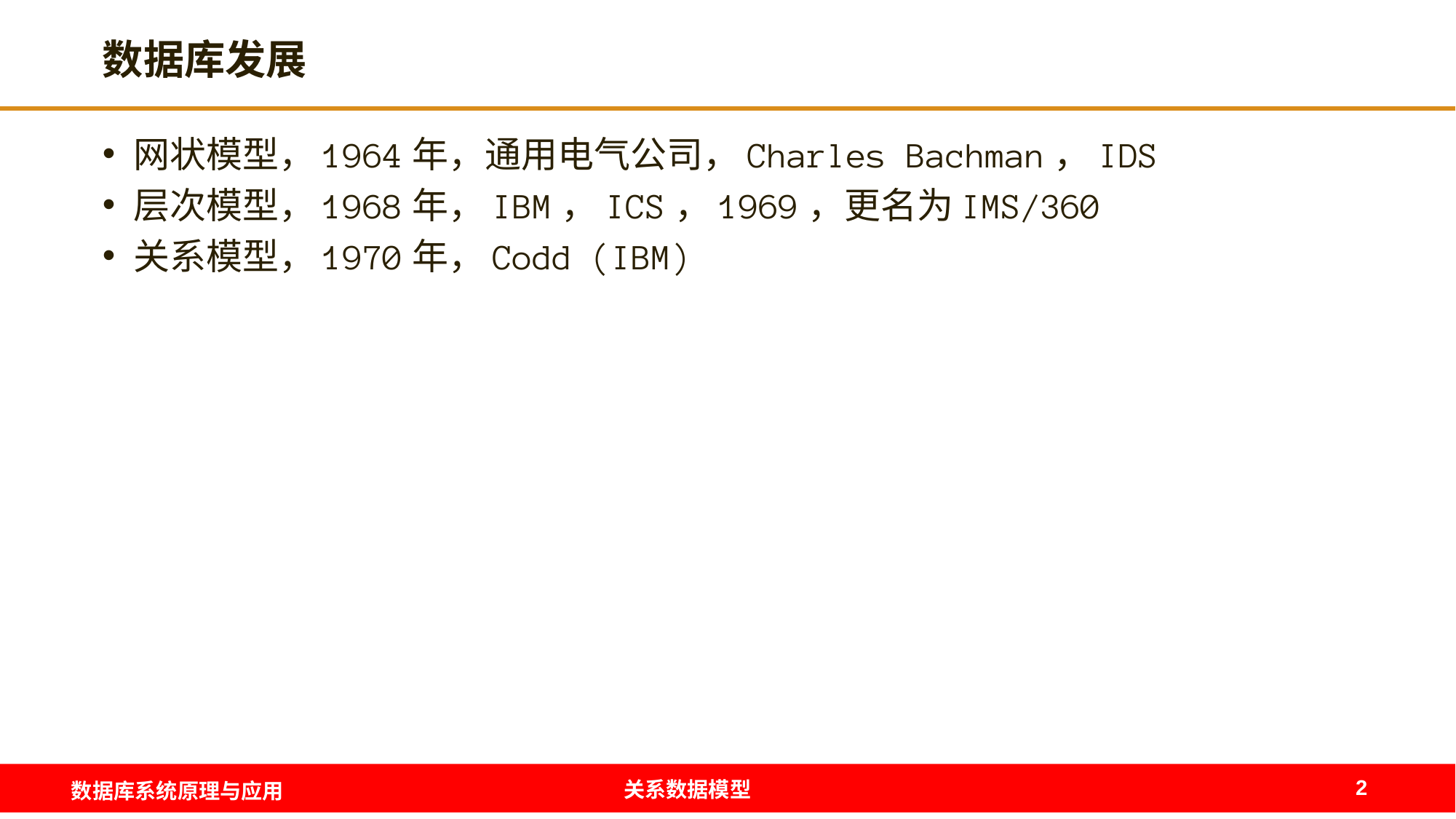

# 数据库发展
网状模型，1964年，通用电气公司，Charles Bachman，IDS
层次模型，1968年，IBM，ICS，1969，更名为IMS/360
关系模型，1970年，Codd (IBM)